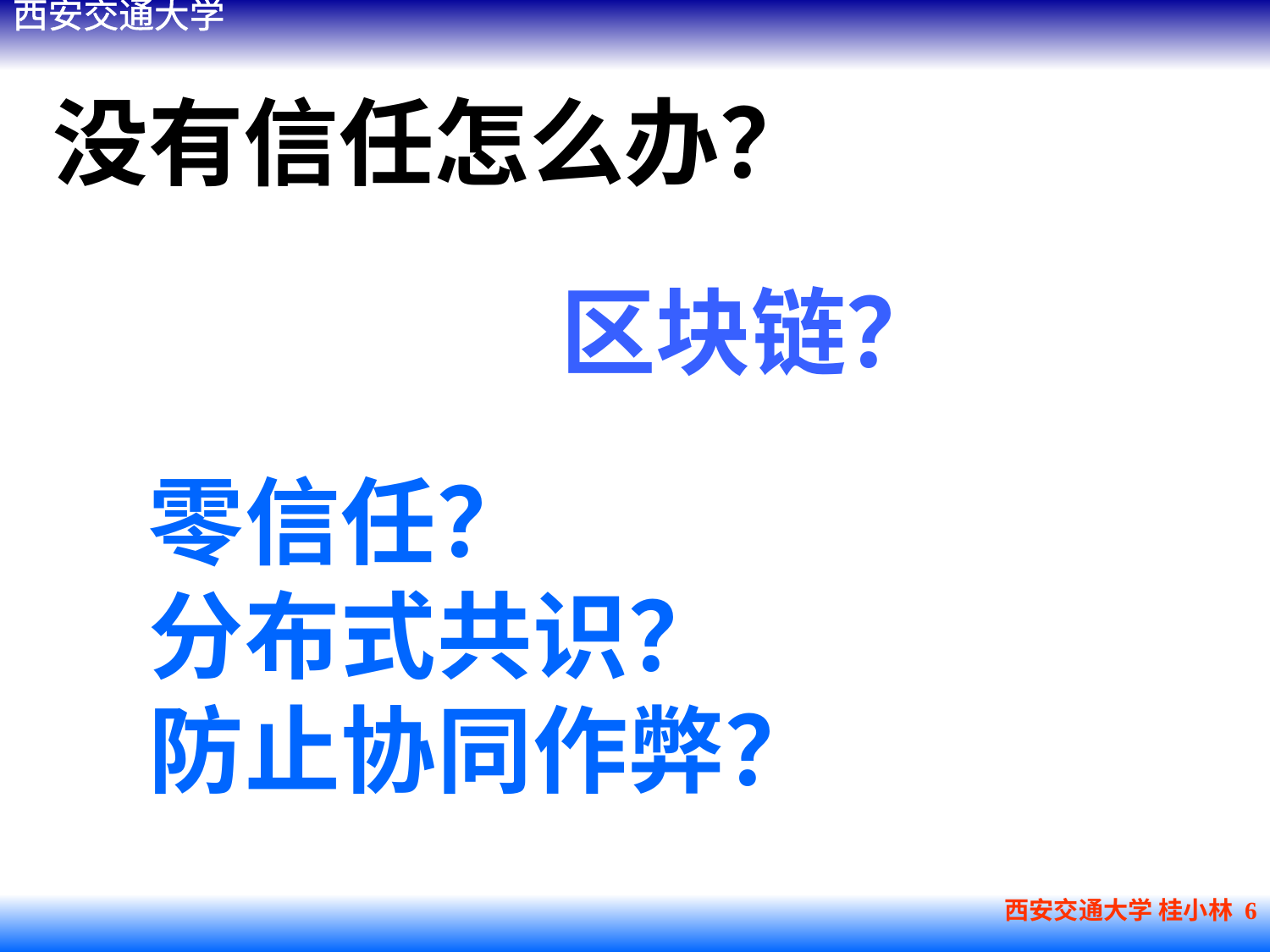

没有信任怎么办？
区块链？
零信任？
分布式共识？
防止协同作弊？
西安交通大学 桂小林 6